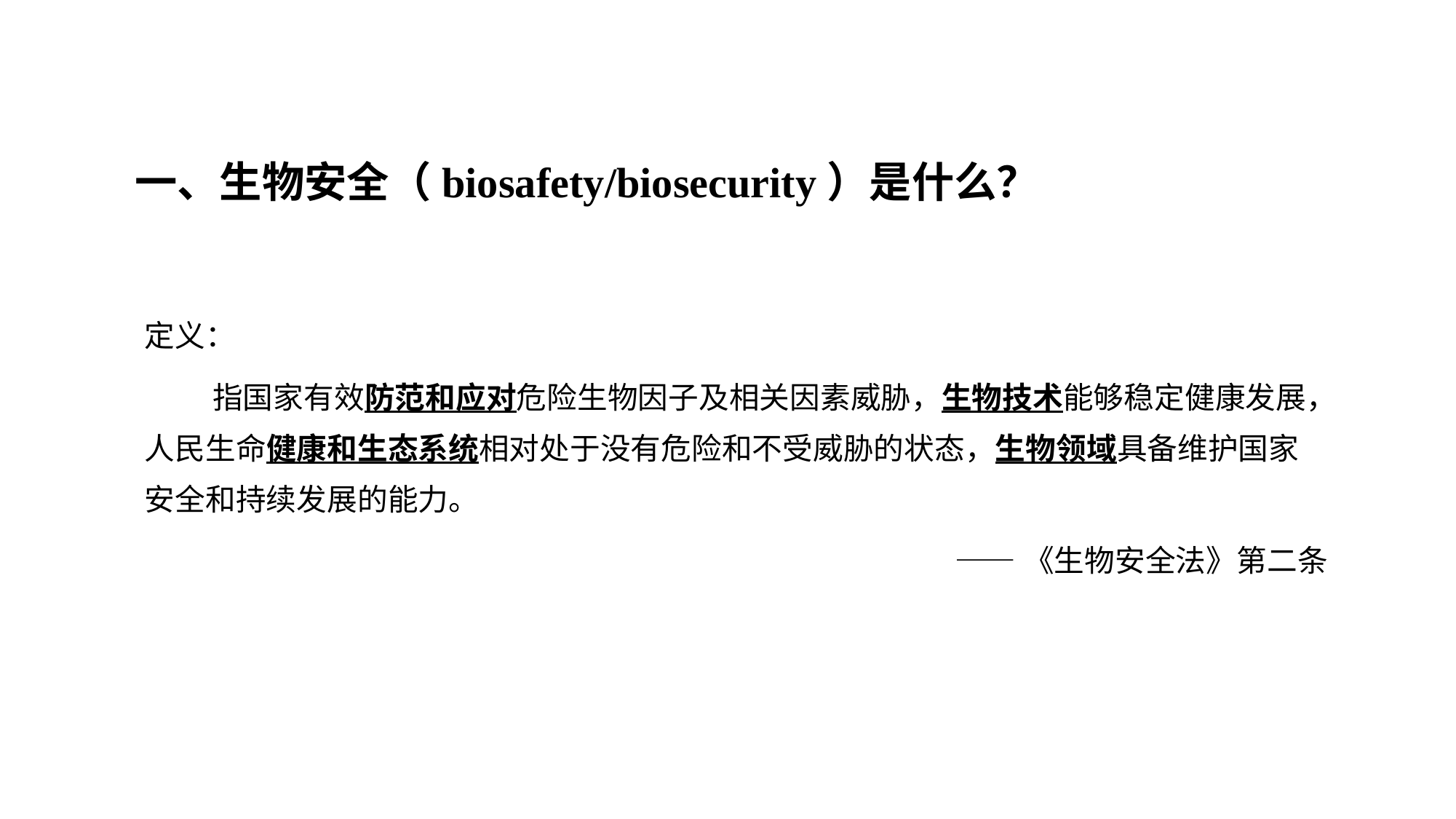

# 一、生物安全（biosafety/biosecurity）是什么？
定义：
         指国家有效防范和应对危险生物因子及相关因素威胁，生物技术能够稳定健康发展，人民生命健康和生态系统相对处于没有危险和不受威胁的状态，生物领域具备维护国家安全和持续发展的能力。
                                                                      ——《生物安全法》第二条